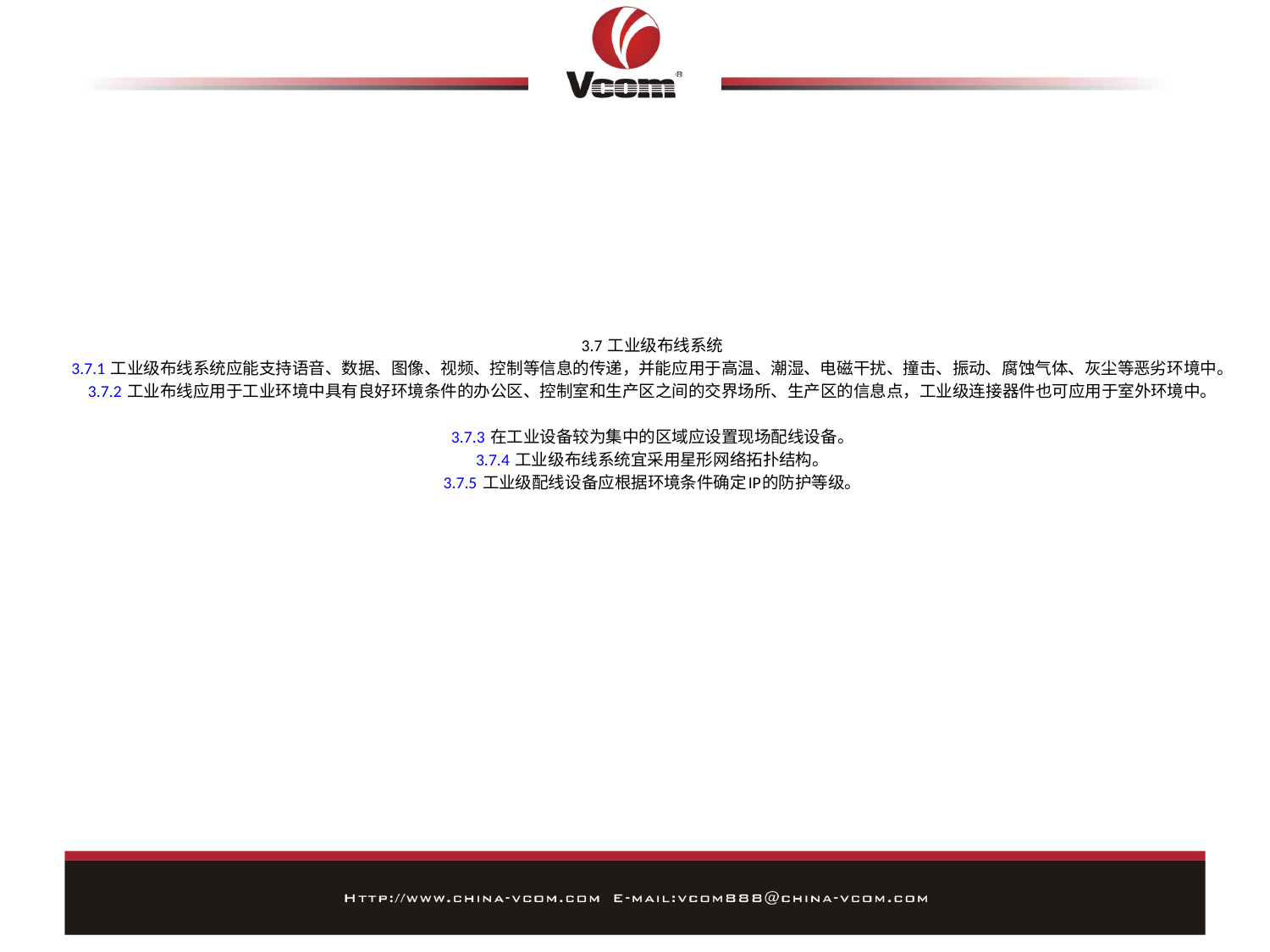

# 3.7 工业级布线系统 3.7.1 工业级布线系统应能支持语音、数据、图像、视频、控制等信息的传递，并能应用于高温、潮湿、电磁干扰、撞击、振动、腐蚀气体、灰尘等恶劣环境中。 3.7.2 工业布线应用于工业环境中具有良好环境条件的办公区、控制室和生产区之间的交界场所、生产区的信息点，工业级连接器件也可应用于室外环境中。 3.7.3 在工业设备较为集中的区域应设置现场配线设备。 3.7.4 工业级布线系统宜采用星形网络拓扑结构。 3.7.5 工业级配线设备应根据环境条件确定IP的防护等级。